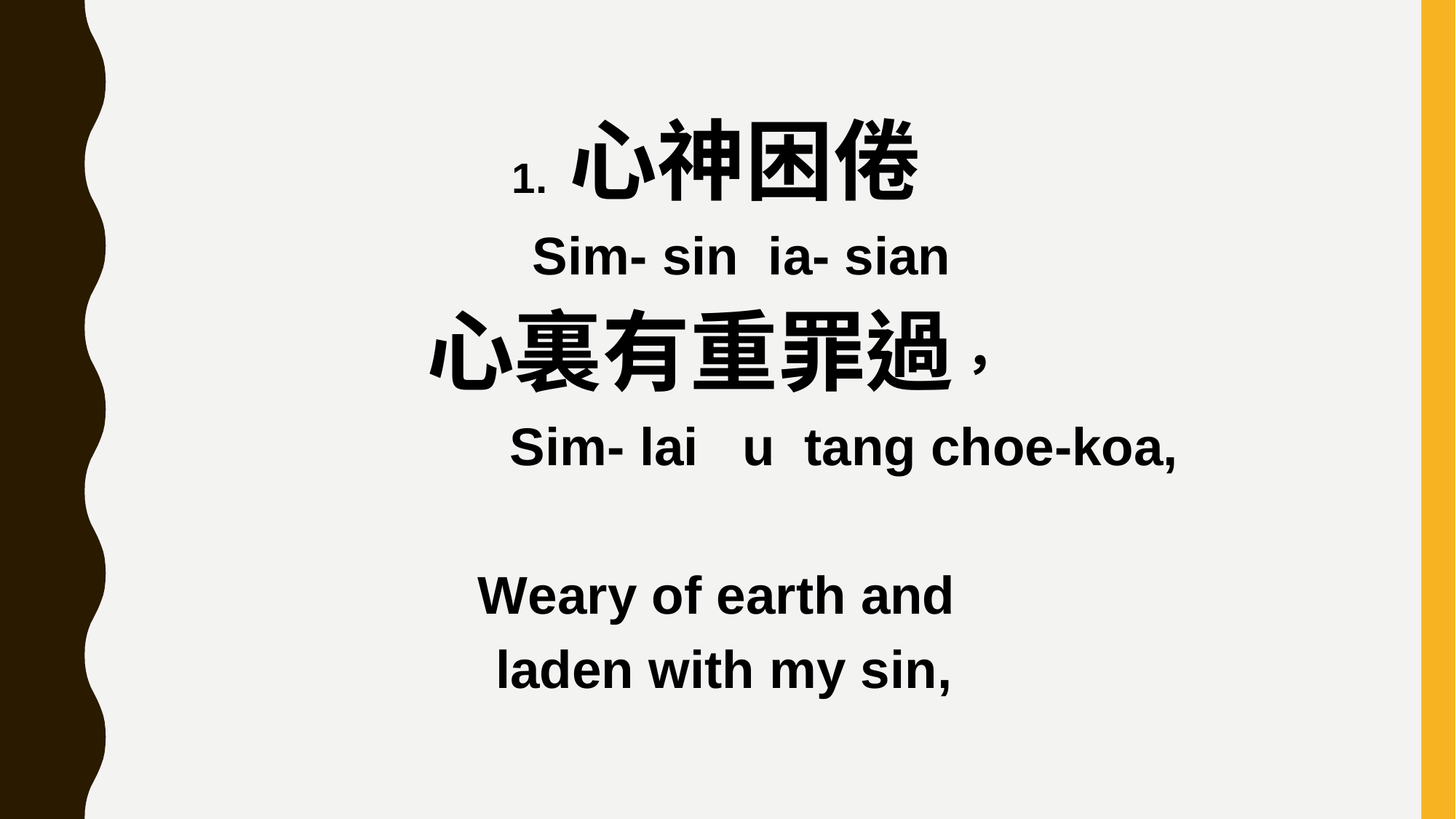

1. 心神困倦
    Sim- sin  ia- sian
心裏有重罪過，
                       Sim- lai   u  tang choe-koa,

Weary of earth and
 laden with my sin,